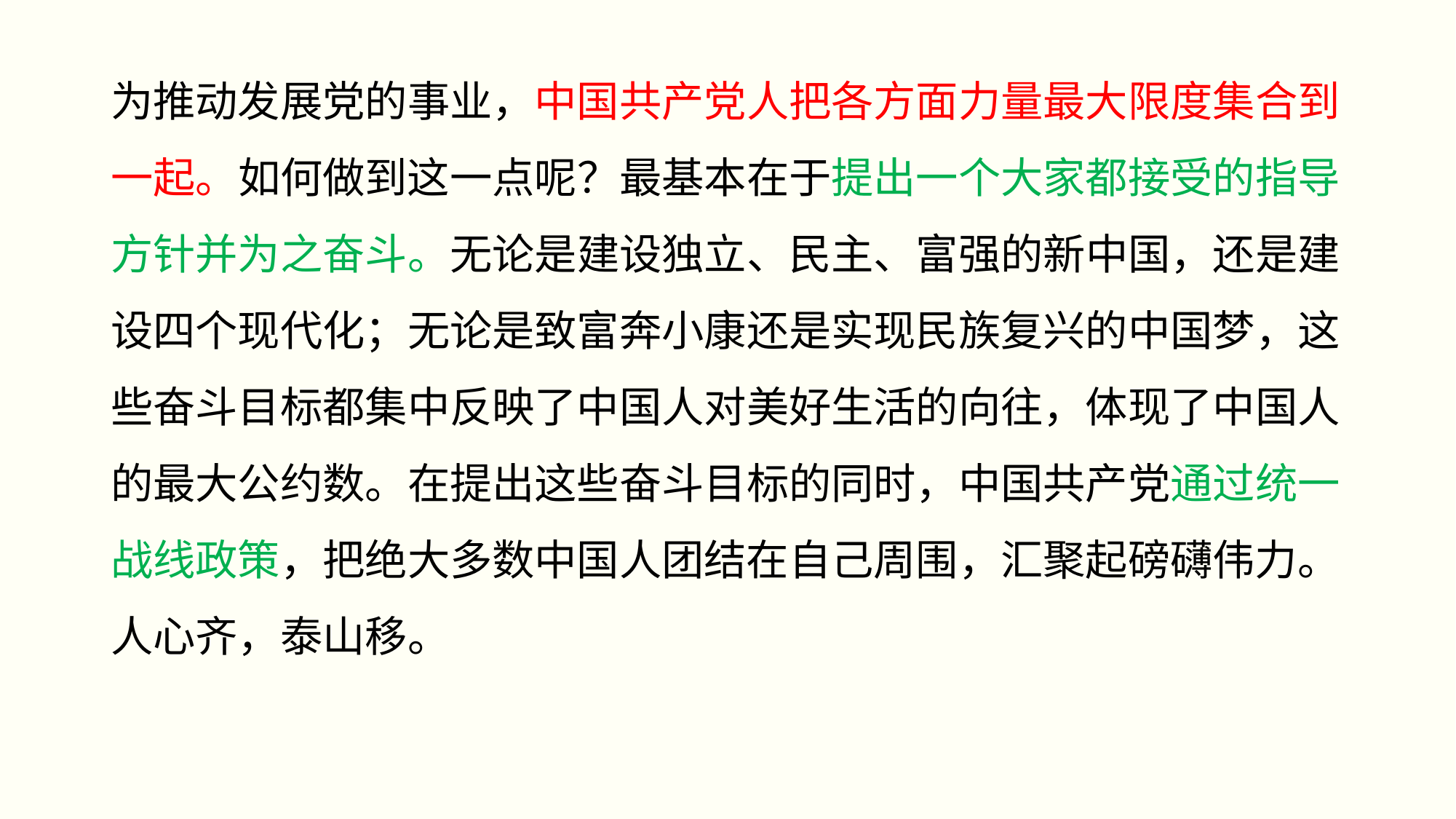

# 为推动发展党的事业，中国共产党人把各方面力量最大限度集合到一起。如何做到这一点呢？最基本在于提出一个大家都接受的指导方针并为之奋斗。无论是建设独立、民主、富强的新中国，还是建设四个现代化；无论是致富奔小康还是实现民族复兴的中国梦，这些奋斗目标都集中反映了中国人对美好生活的向往，体现了中国人的最大公约数。在提出这些奋斗目标的同时，中国共产党通过统一战线政策，把绝大多数中国人团结在自己周围，汇聚起磅礴伟力。人心齐，泰山移。